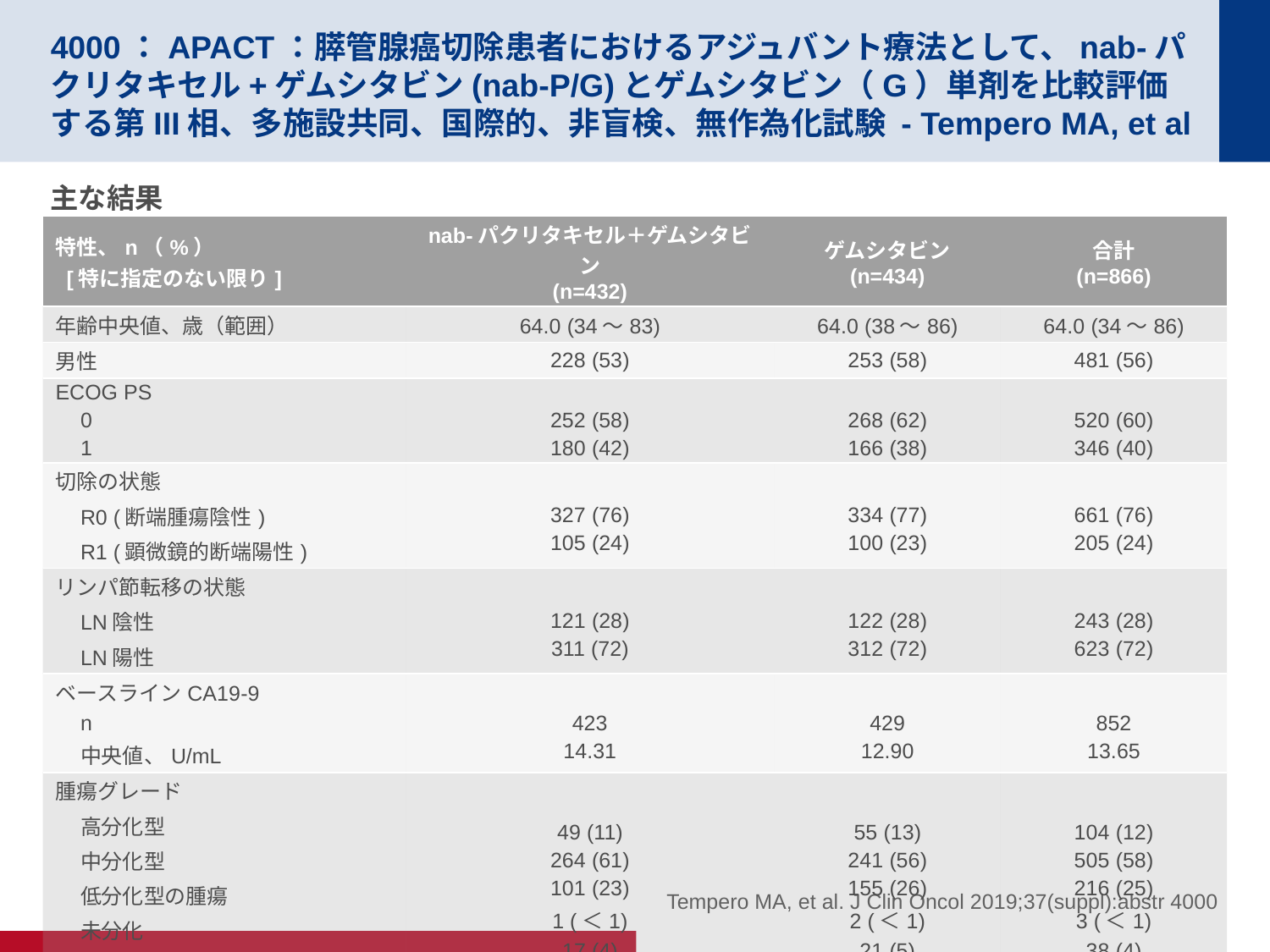

# 4000：APACT：膵管腺癌切除患者におけるアジュバント療法として、nab-パクリタキセル+ゲムシタビン(nab-P/G)とゲムシタビン（G）単剤を比較評価する第III相、多施設共同、国際的、非盲検、無作為化試験 - Tempero MA, et al
主な結果

| 特性、n（%） [特に指定のない限り] | nab-パクリタキセル＋ゲムシタビン (n=432) | ゲムシタビン (n=434) | 合計 (n=866) |
| --- | --- | --- | --- |
| 年齢中央値、歳（範囲） | 64.0 (34～83) | 64.0 (38～86) | 64.0 (34～86) |
| 男性 | 228 (53) | 253 (58) | 481 (56) |
| ECOG PS 0 1 | 252 (58) 180 (42) | 268 (62) 166 (38) | 520 (60) 346 (40) |
| 切除の状態 R0 (断端腫瘍陰性) R1 (顕微鏡的断端陽性) | 327 (76) 105 (24) | 334 (77) 100 (23) | 661 (76) 205 (24) |
| リンパ節転移の状態 LN陰性 LN陽性 | 121 (28) 311 (72) | 122 (28) 312 (72) | 243 (28) 623 (72) |
| ベースラインCA19-9 n 中央値、U/mL | 423 14.31 | 429 12.90 | 852 13.65 |
| 腫瘍グレード 高分化型 中分化型 低分化型の腫瘍 未分化 その他／不明 | 49 (11) 264 (61) 101 (23) 1 (＜1) 17 (4) | 55 (13) 241 (56) 155 (26) 2 (＜1) 21 (5) | 104 (12) 505 (58) 216 (25) 3 (＜1) 38 (4) |
Tempero MA, et al. J Clin Oncol 2019;37(suppl):abstr 4000